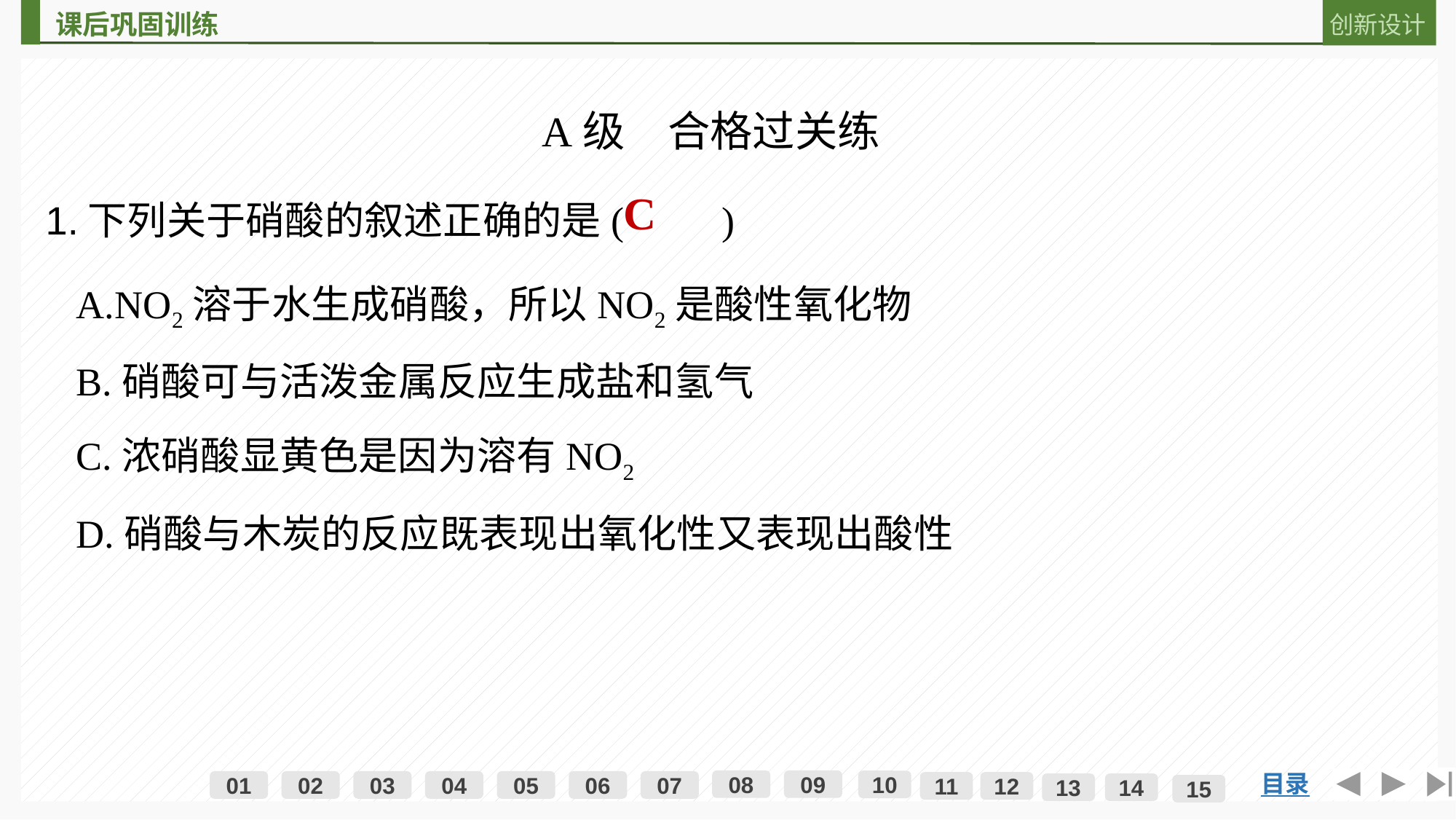

A级　合格过关练
1.下列关于硝酸的叙述正确的是(　　)
C
A.NO2溶于水生成硝酸，所以NO2是酸性氧化物
B.硝酸可与活泼金属反应生成盐和氢气
C.浓硝酸显黄色是因为溶有NO2
D.硝酸与木炭的反应既表现出氧化性又表现出酸性